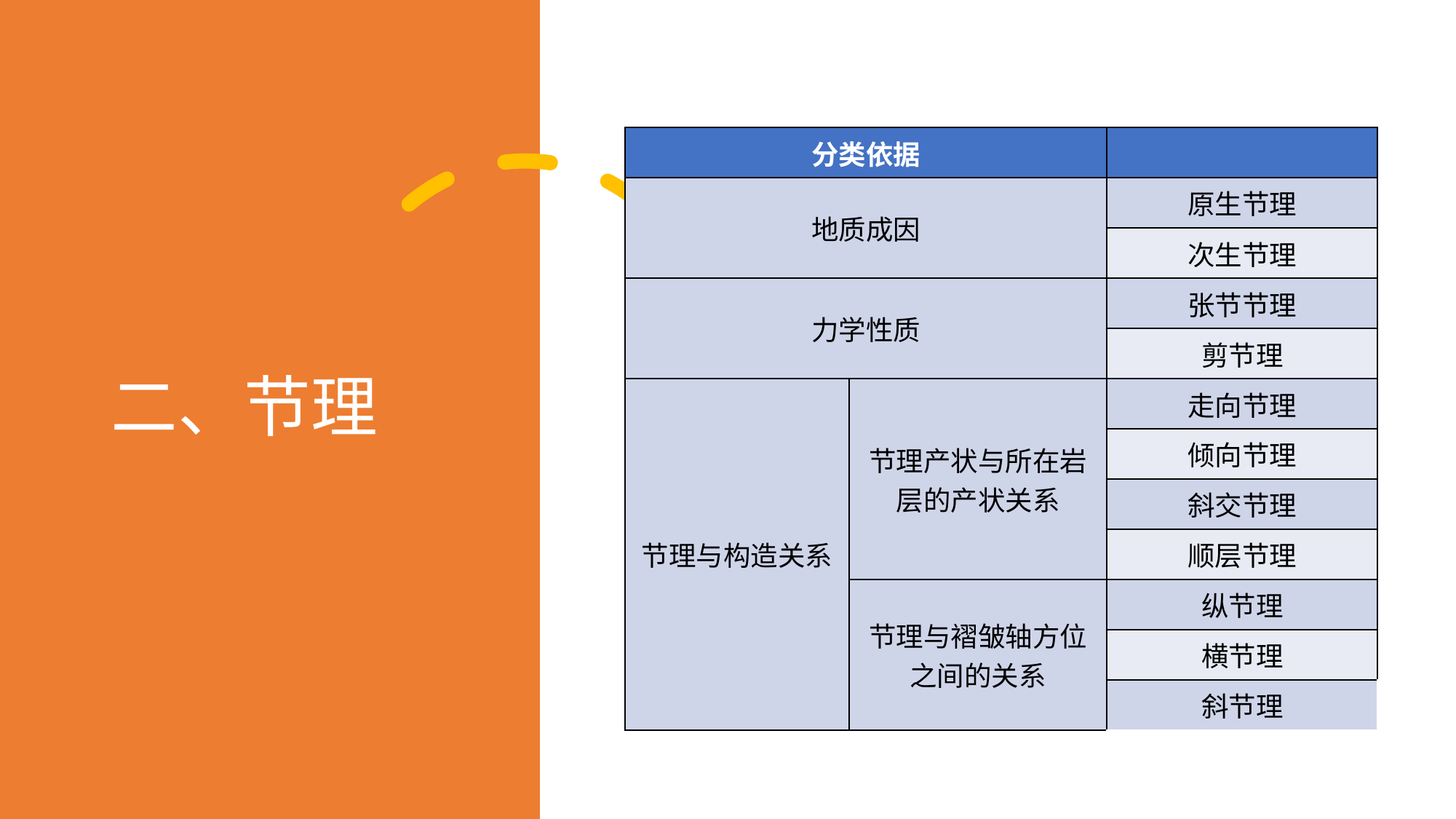

# 二、节理
| 分类依据 |  |  |
| --- | --- | --- |
| 地质成因 |  | 原生节理 |
|  |  | 次生节理 |
| 力学性质 |  | 张节节理 |
|  |  | 剪节理 |
| 节理与构造关系 | 节理产状与所在岩层的产状关系 | 走向节理 |
|  |  | 倾向节理 |
|  |  | 斜交节理 |
|  |  | 顺层节理 |
|  | 节理与褶皱轴方位之间的关系 | 纵节理 |
|  |  | 横节理 |
|  |  | 斜节理 |